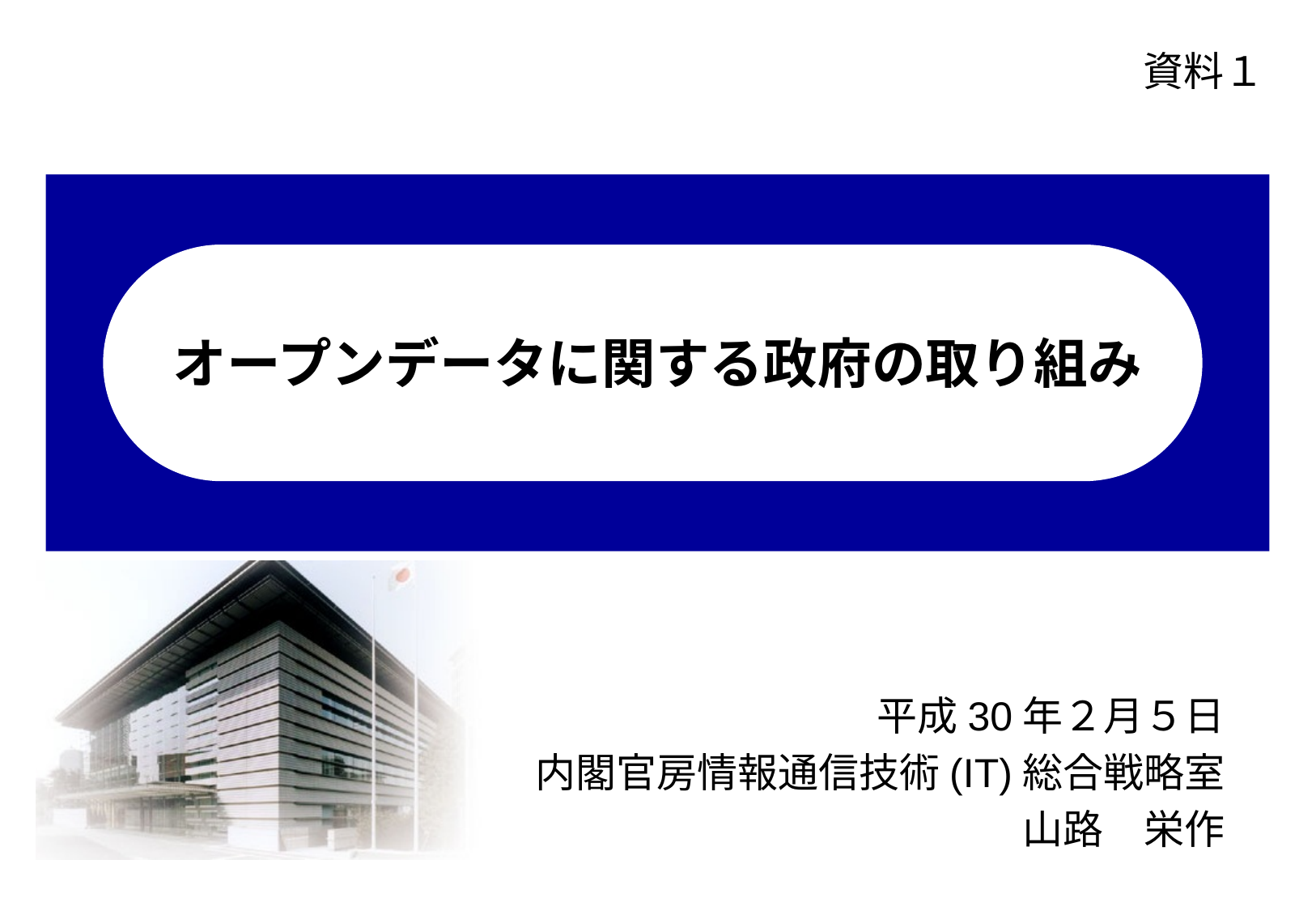

資料１
# オープンデータに関する政府の取り組み
平成30年２月５日
内閣官房情報通信技術(IT)総合戦略室
山路　栄作